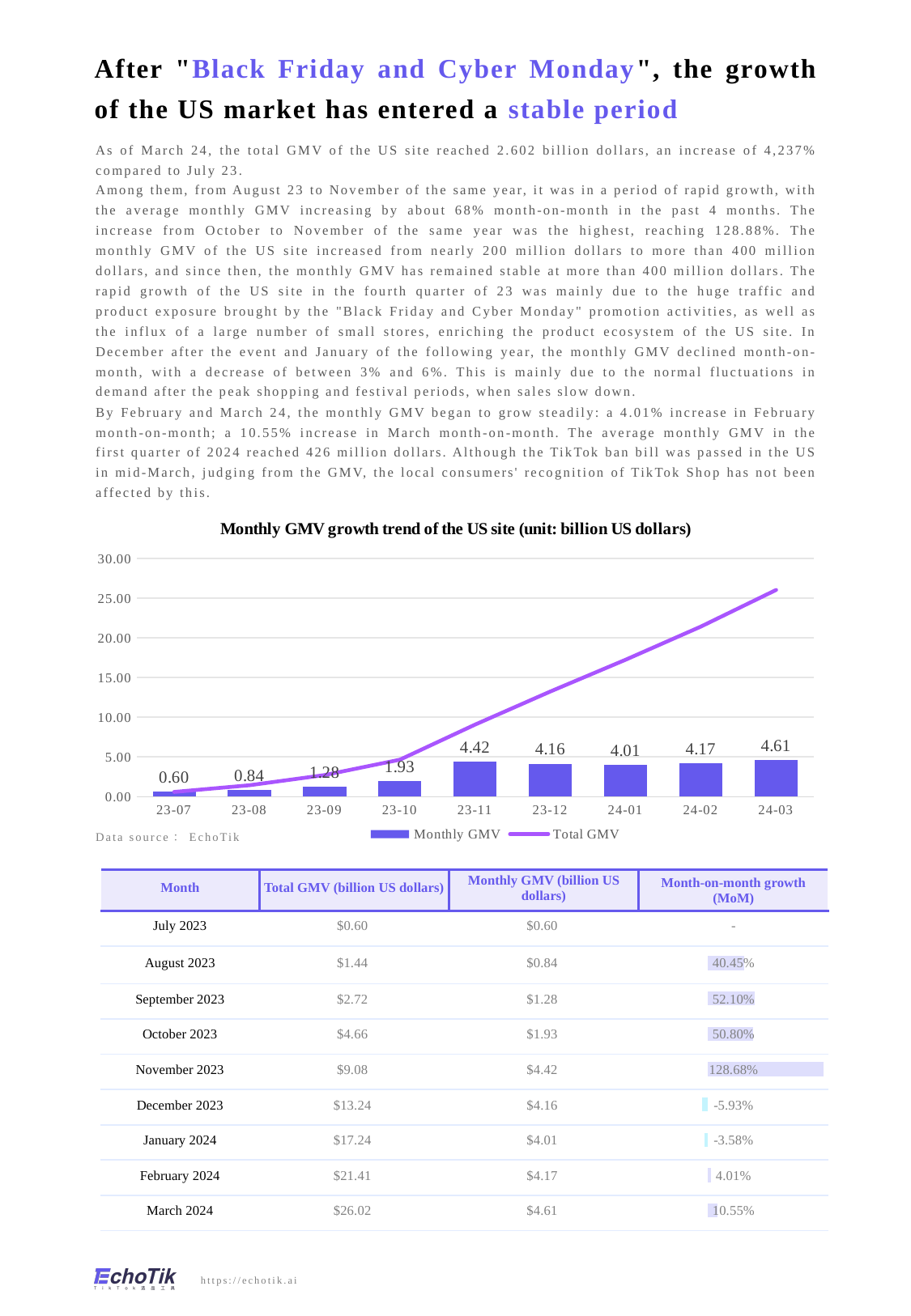

After "Black Friday and Cyber Monday", the growth of the US market has entered a stable period
As of March 24, the total GMV of the US site reached 2.602 billion dollars, an increase of 4,237% compared to July 23.
Among them, from August 23 to November of the same year, it was in a period of rapid growth, with the average monthly GMV increasing by about 68% month-on-month in the past 4 months. The increase from October to November of the same year was the highest, reaching 128.88%. The monthly GMV of the US site increased from nearly 200 million dollars to more than 400 million dollars, and since then, the monthly GMV has remained stable at more than 400 million dollars. The rapid growth of the US site in the fourth quarter of 23 was mainly due to the huge traffic and product exposure brought by the "Black Friday and Cyber Monday" promotion activities, as well as the influx of a large number of small stores, enriching the product ecosystem of the US site. In December after the event and January of the following year, the monthly GMV declined month-on-month, with a decrease of between 3% and 6%. This is mainly due to the normal fluctuations in demand after the peak shopping and festival periods, when sales slow down.
By February and March 24, the monthly GMV began to grow steadily: a 4.01% increase in February month-on-month; a 10.55% increase in March month-on-month. The average monthly GMV in the first quarter of 2024 reached 426 million dollars. Although the TikTok ban bill was passed in the US in mid-March, judging from the GMV, the local consumers' recognition of TikTok Shop has not been affected by this.

### Chart: Monthly GMV growth trend of the US site (unit: billion US dollars)

| Category | Monthly GMV | Total GMV |
|---|---|---|
| 23-07 | 0.6 | 0.6 |
| 23-08 | 0.8426907527 | 1.4426907527 |
| 23-09 | 1.2817373257 | 2.7244280784 |
| 23-10 | 1.9328581656 | 4.657286244 |
| 23-11 | 4.4200976118 | 9.0773838558 |
| 23-12 | 4.1580899517 | 13.2354738075 |
| 24-01 | 4.0092378214 | 17.2447116289 |
| 24-02 | 4.17 | 21.4147116289 |
| 24-03 | 4.61 | 26.0247116289 |
Data source：EchoTik
| Month | Total GMV (billion US dollars) | Monthly GMV (billion US dollars) | Month-on-month growth (MoM) |
| --- | --- | --- | --- |
| July 2023 | $0.60 | $0.60 | - |
| August 2023 | $1.44 | $0.84 | 40.45% |
| September 2023 | $2.72 | $1.28 | 52.10% |
| October 2023 | $4.66 | $1.93 | 50.80% |
| November 2023 | $9.08 | $4.42 | 128.68% |
| December 2023 | $13.24 | $4.16 | -5.93% |
| January 2024 | $17.24 | $4.01 | -3.58% |
| February 2024 | $21.41 | $4.17 | 4.01% |
| March 2024 | $26.02 | $4.61 | 10.55% |

### Chart

| Category | 环比增长 |
|---|---|
| 8月 | 0.404484587833334 |
| 9月 | 0.5210055665062 |
| 10月 | 0.507998656857715 |
| 11月 | 1.28681943169271 |
| 12月 | -0.0592764420859251 |
| 1月 | -0.0357981986991757 |
| 2月 | 0.0400979402473721 |
| 3月 | 0.105515587529976 |